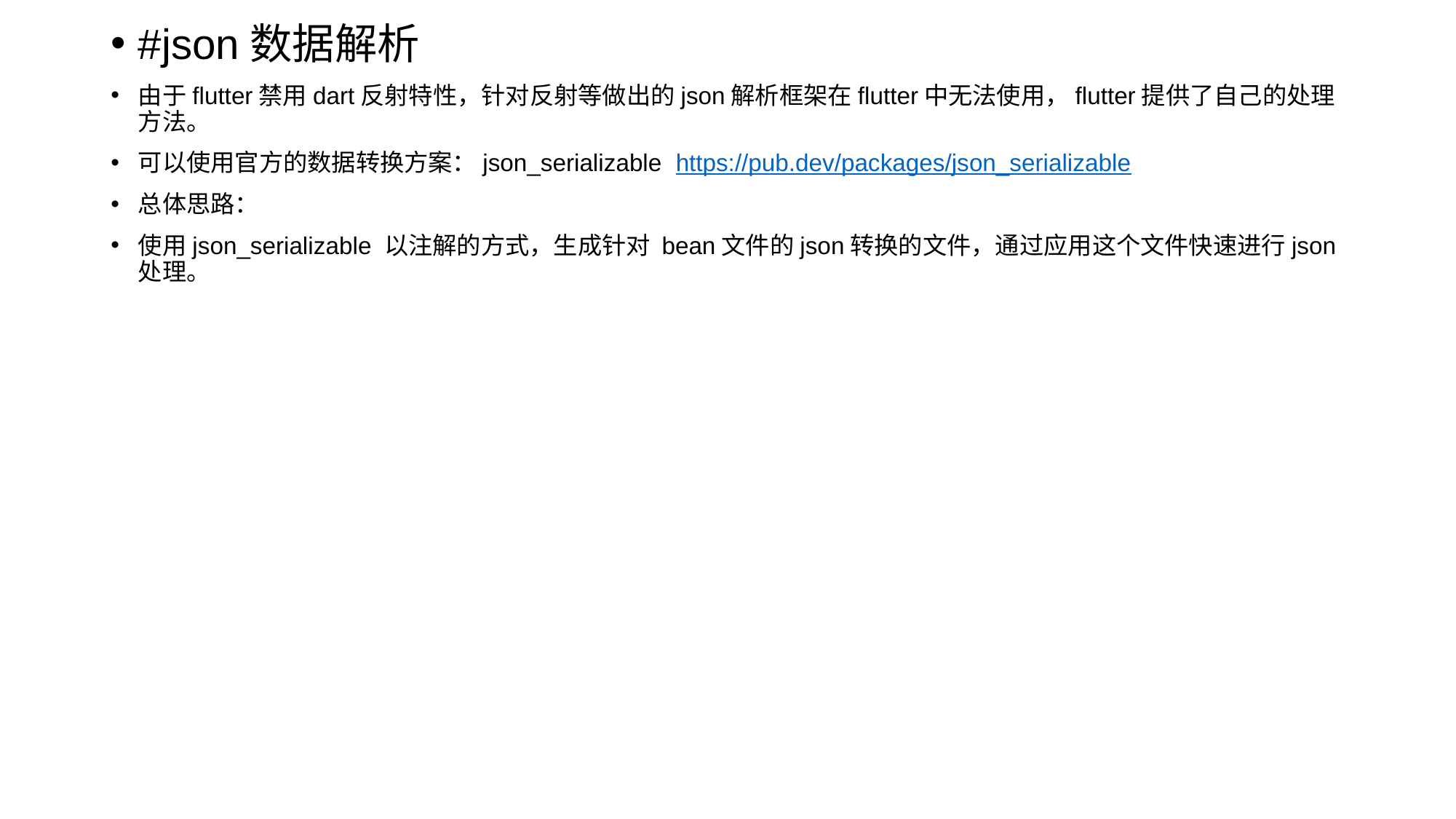

#json数据解析
由于flutter禁用dart反射特性，针对反射等做出的json解析框架在flutter中无法使用，flutter提供了自己的处理方法。
可以使用官方的数据转换方案：json_serializable  https://pub.dev/packages/json_serializable
总体思路：
使用json_serializable 以注解的方式，生成针对 bean文件的json转换的文件，通过应用这个文件快速进行json处理。